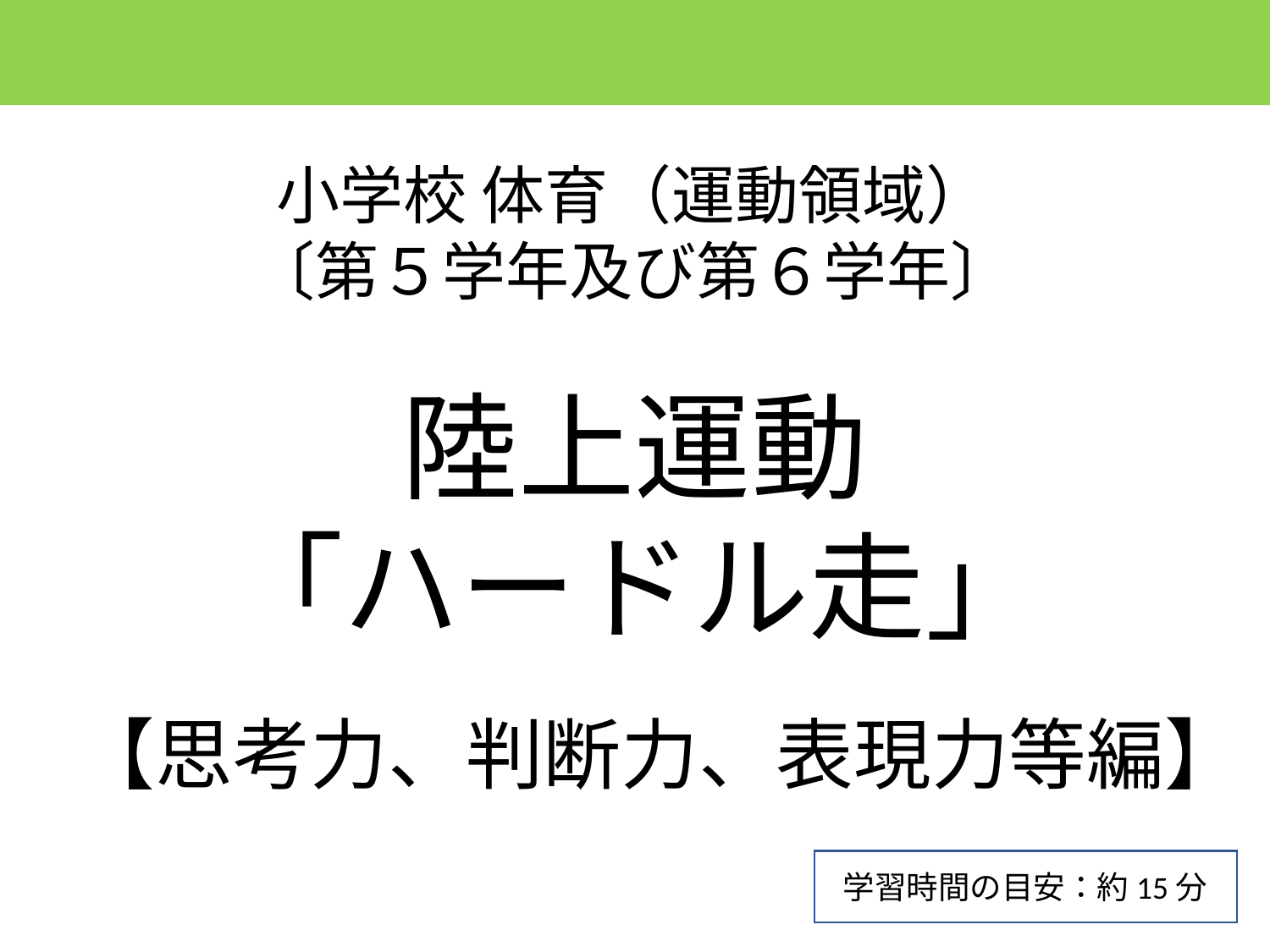

小学校 体育（運動領域）
〔第５学年及び第６学年〕
陸上運動
「ハードル走」

 【思考力、判断力、表現力等編】
学習時間の目安：約15分
1